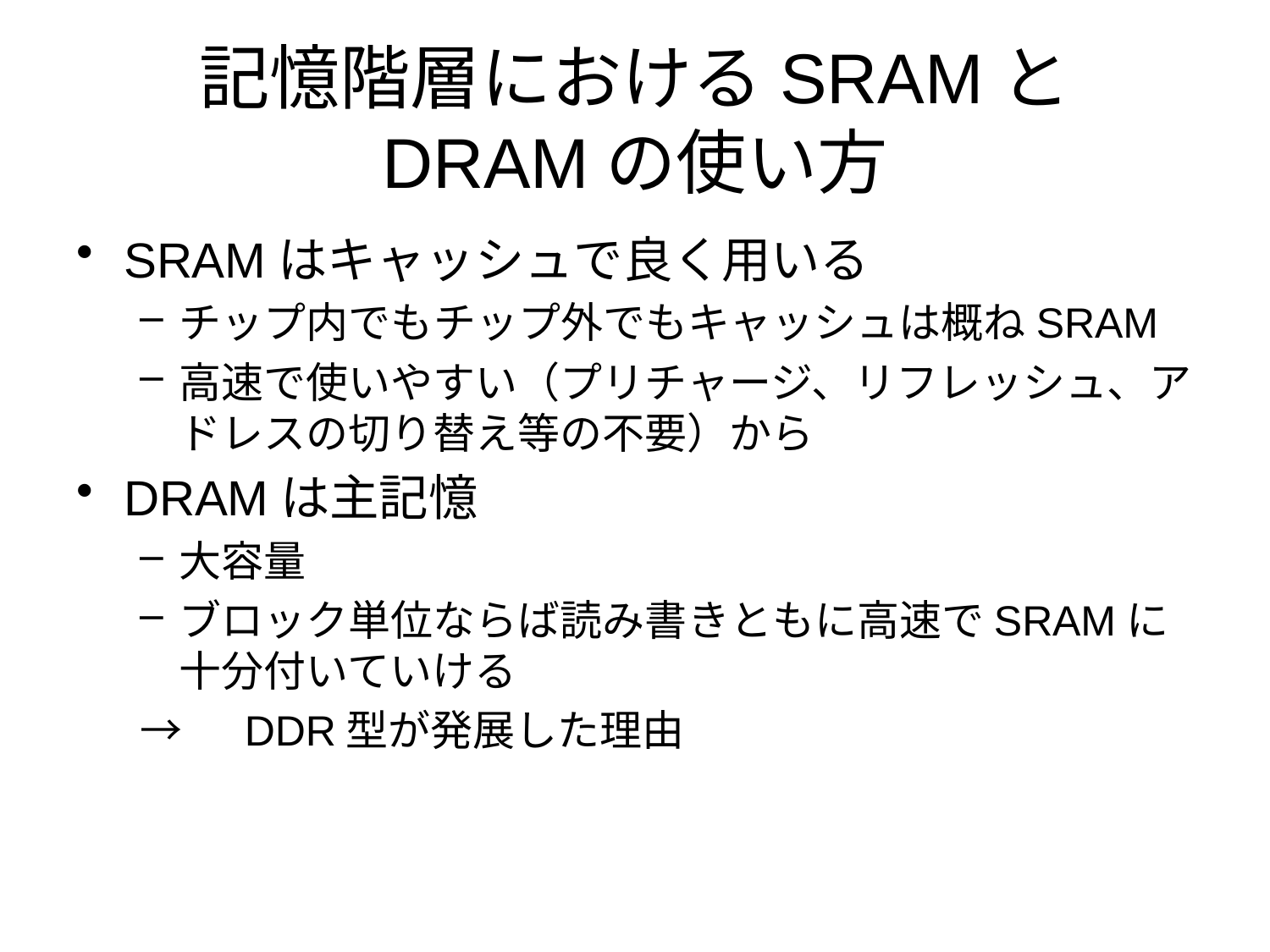

# 記憶階層におけるSRAMと DRAMの使い方
SRAMはキャッシュで良く用いる
チップ内でもチップ外でもキャッシュは概ねSRAM
高速で使いやすい（プリチャージ、リフレッシュ、アドレスの切り替え等の不要）から
DRAMは主記憶
大容量
ブロック単位ならば読み書きともに高速でSRAMに十分付いていける
→　DDR型が発展した理由